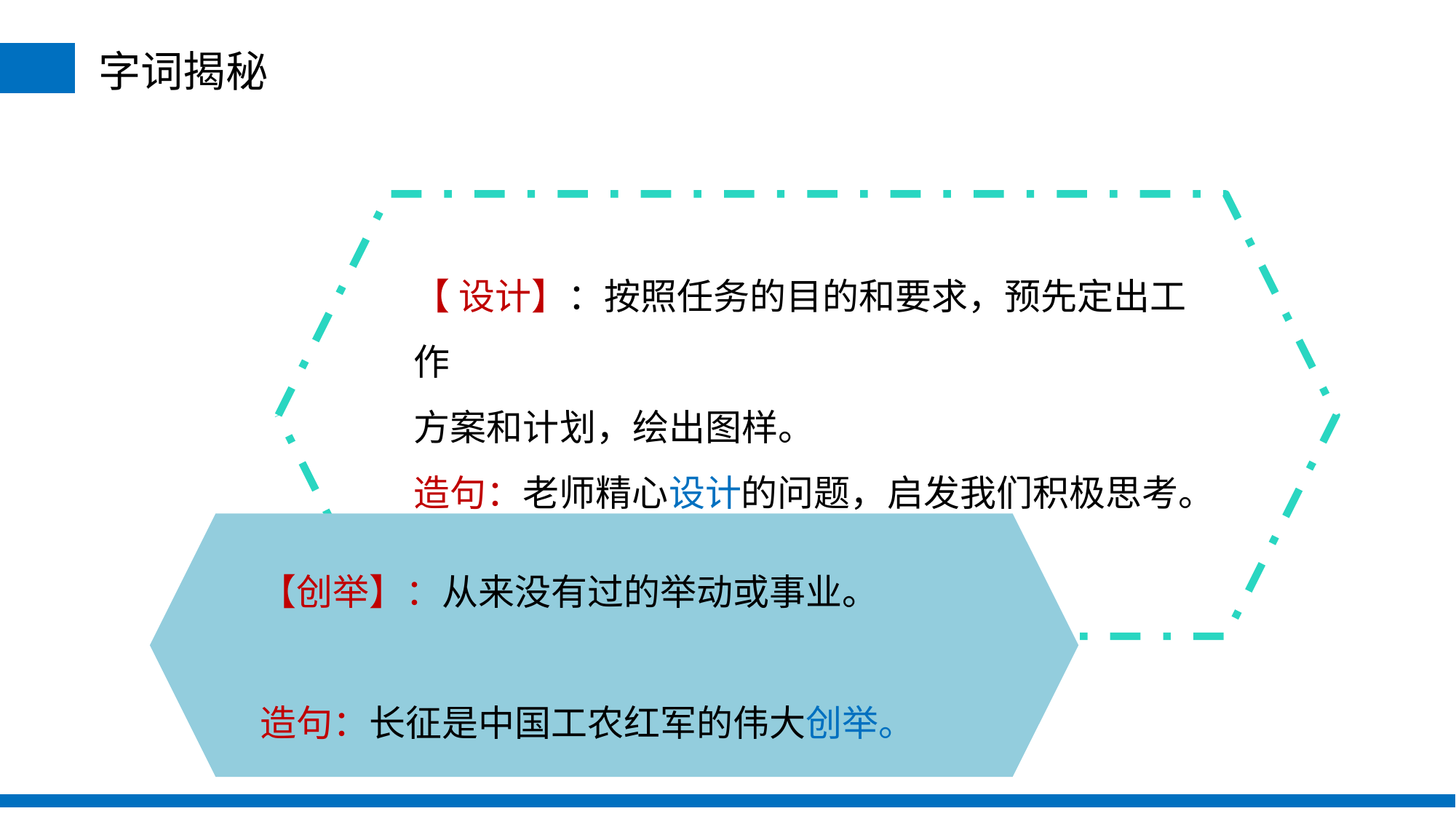

字词揭秘
【 设计】：按照任务的目的和要求，预先定出工作
方案和计划，绘出图样。
造句：老师精心设计的问题，启发我们积极思考。
【创举】：从来没有过的举动或事业。
造句：长征是中国工农红军的伟大创举。